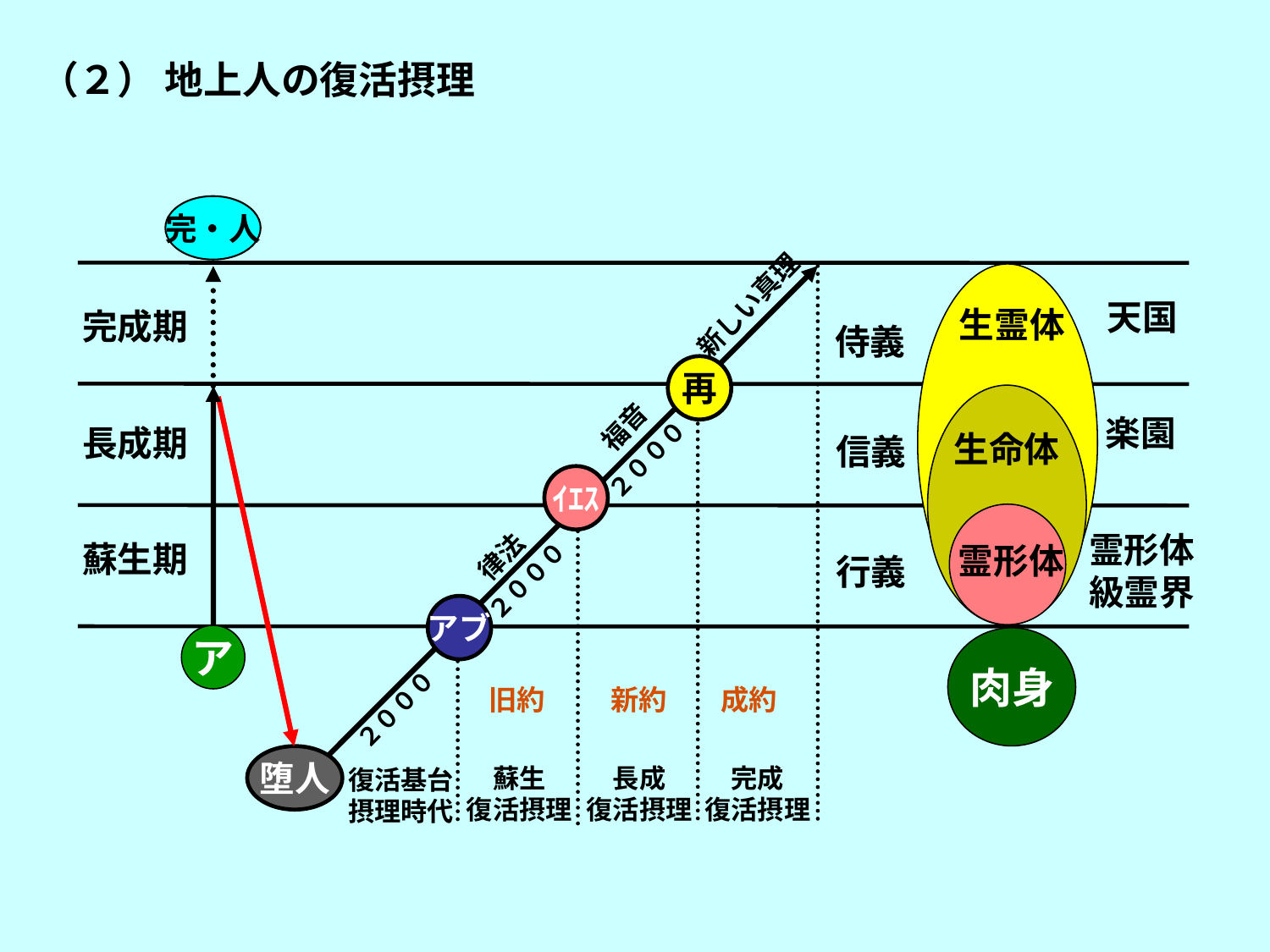

（２） 地上人の復活摂理
完・人

新しい真理
天国
生霊体
完成期
侍義
再

福音
楽園
長成期
生命体
信義
２０００
ｲｴｽ

霊形体
級霊界
蘇生期
霊形体
律法
行義
２０００
アブ

ア

肉身
旧約
新約
成約
２０００
堕人
蘇生
復活摂理
長成
復活摂理
完成
復活摂理
復活基台
摂理時代